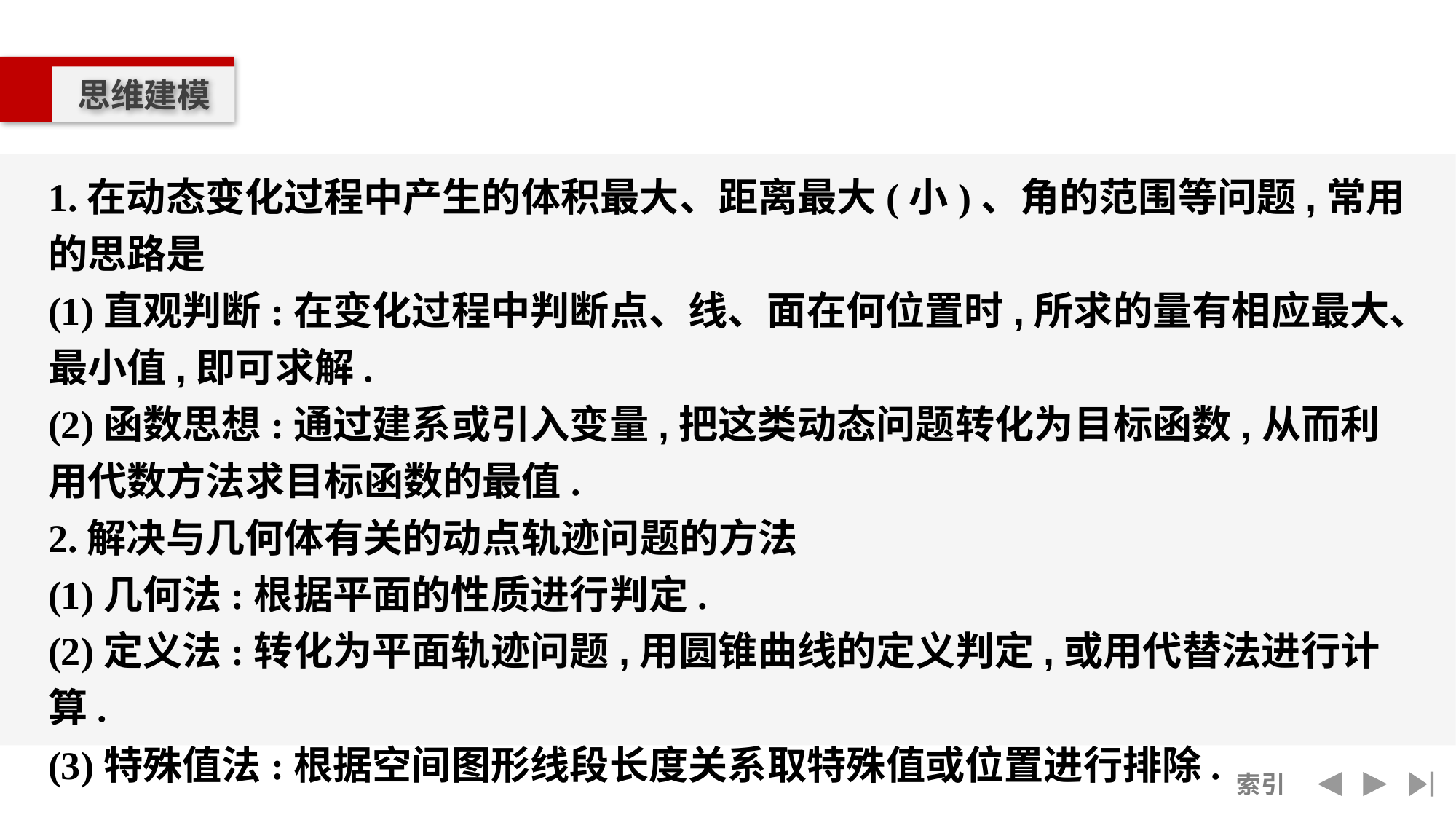

思维建模

1.在动态变化过程中产生的体积最大、距离最大(小)、角的范围等问题,常用的思路是
(1)直观判断:在变化过程中判断点、线、面在何位置时,所求的量有相应最大、最小值,即可求解.
(2)函数思想:通过建系或引入变量,把这类动态问题转化为目标函数,从而利用代数方法求目标函数的最值.
2.解决与几何体有关的动点轨迹问题的方法
(1)几何法:根据平面的性质进行判定.
(2)定义法:转化为平面轨迹问题,用圆锥曲线的定义判定,或用代替法进行计算.
(3)特殊值法:根据空间图形线段长度关系取特殊值或位置进行排除.